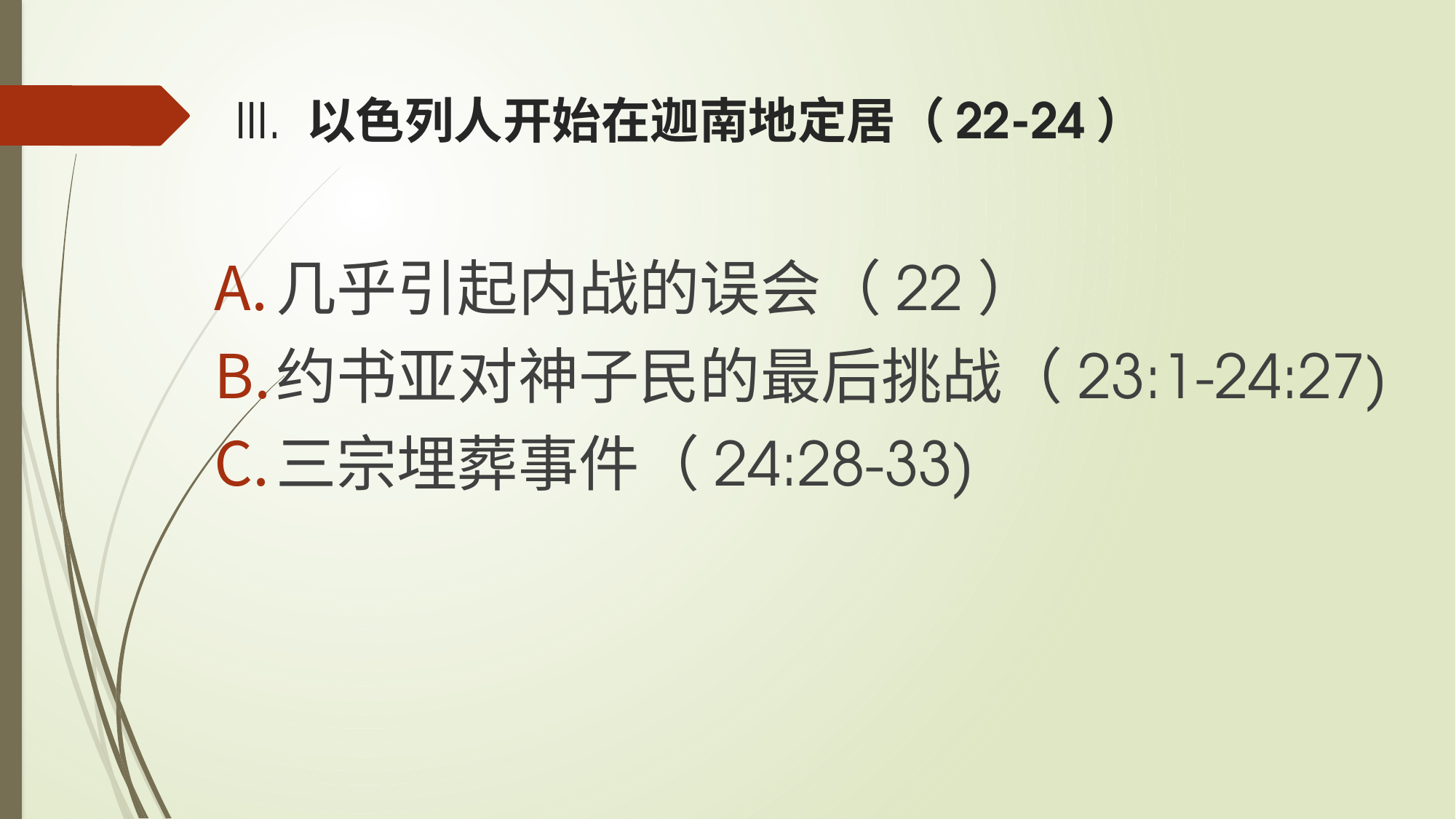

# III. 以色列人开始在迦南地定居（22-24）
几乎引起内战的误会（22）
约书亚对神子民的最后挑战（23:1-24:27)
三宗埋葬事件（24:28-33)